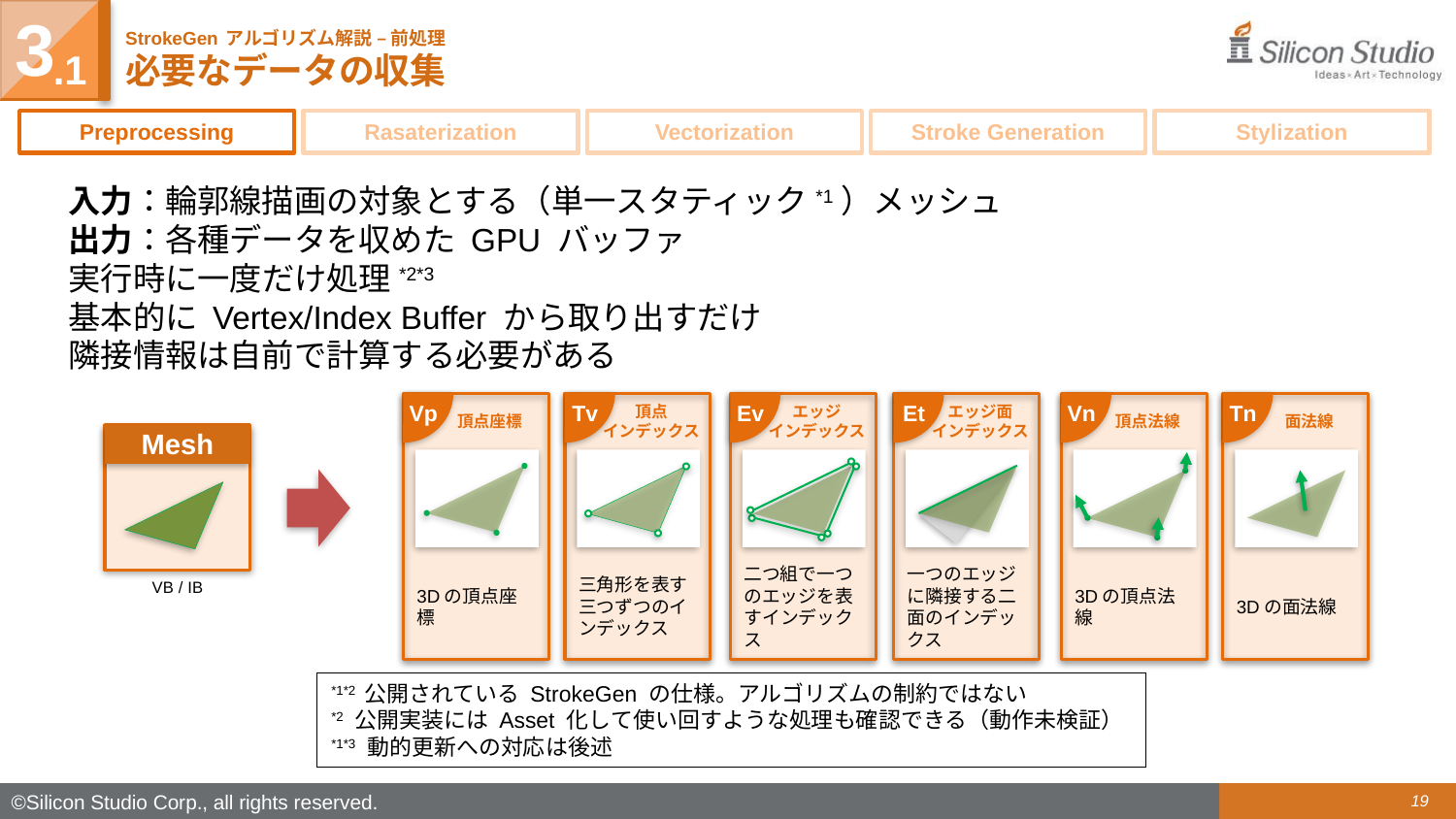

3
# StrokeGen アルゴリズム解説 – 前処理 必要なデータの収集
.1
Preprocessing
Rasaterization
Vectorization
Stroke Generation
Stylization
入力：輪郭線描画の対象とする（単一スタティック*1）メッシュ
出力：各種データを収めた GPU バッファ
実行時に一度だけ処理*2*3
基本的に Vertex/Index Buffer から取り出すだけ
隣接情報は自前で計算する必要がある

Vp

頂点座標

3Dの頂点座標

Tv

頂点
インデックス

三角形を表す三つずつのインデックス

Ev

エッジ
インデックス

二つ組で一つのエッジを表すインデックス

Et

エッジ面
インデックス

一つのエッジに隣接する二面のインデックス

Vn

頂点法線

3Dの頂点法線

Tn

面法線

3Dの面法線

Mesh

VB / IB

*1*2 公開されている StrokeGen の仕様。アルゴリズムの制約ではない
*2 公開実装には Asset 化して使い回すような処理も確認できる（動作未検証）
*1*3 動的更新への対応は後述